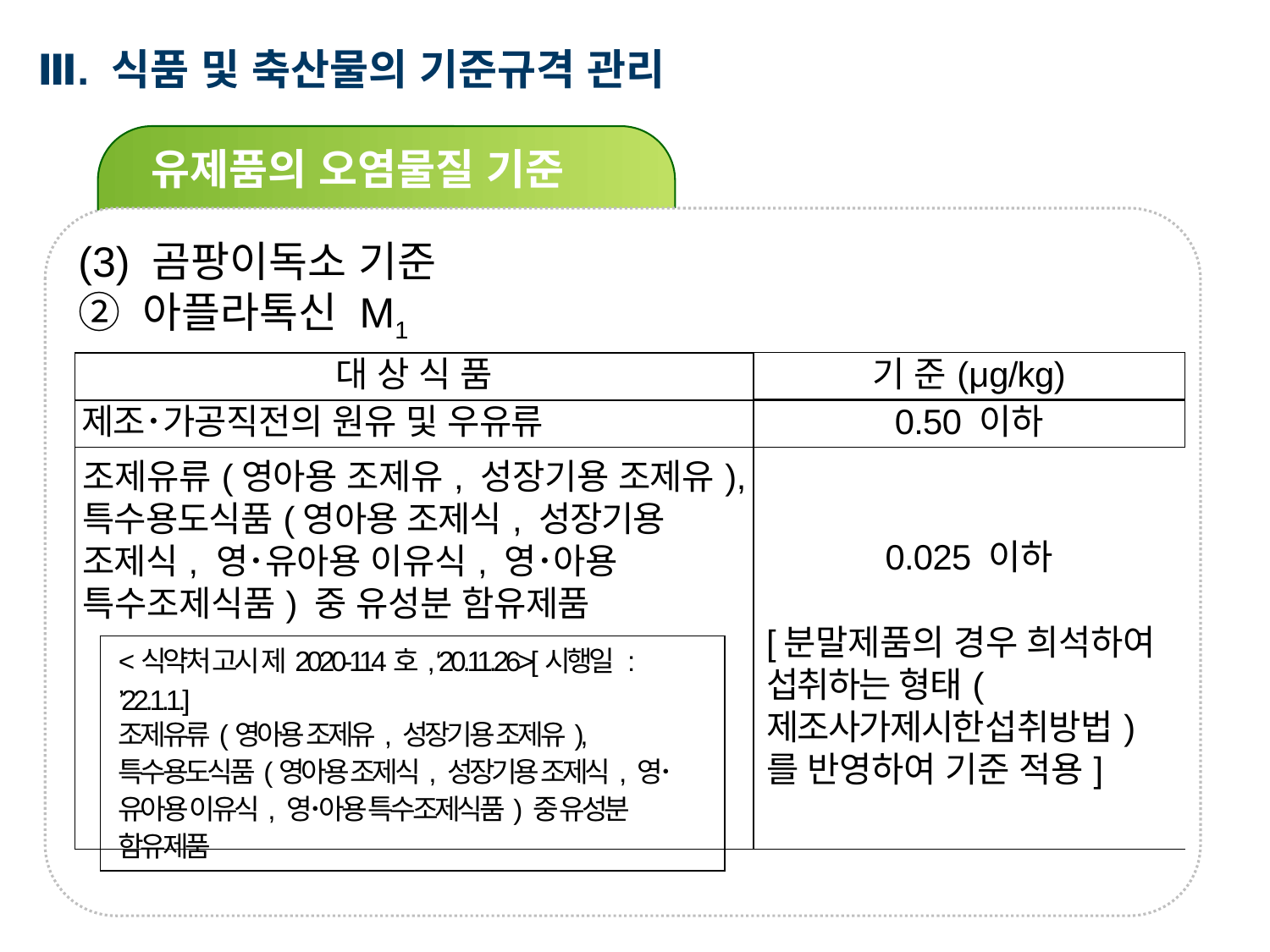

Ⅲ. 식품 및 축산물의 기준규격 관리

유제품의 오염물질 기준
(3) 곰팡이독소 기준
② 아플라톡신 M1

| 대 상 식 품 | 기 준(μg/kg) |
| --- | --- |
| 제조･가공직전의 원유 및 우유류 | 0.50 이하 |
| 조제유류(영아용 조제유, 성장기용 조제유), 특수용도식품(영아용 조제식, 성장기용 조제식, 영･유아용 이유식, 영･아용 특수조제식품) 중 유성분 함유제품 | 0.025 이하 [분말제품의 경우 희석하여 섭취하는 형태(제조사가제시한섭취방법)를 반영하여 기준 적용] |
|  |  |

| <식약처 고시 제2020-114호, ‘20.11.26>[시행일 : ’22.1.1.] 조제유류(영아용 조제유, 성장기용 조제유), 특수용도식품(영아용 조제식, 성장기용 조제식, 영･유아용 이유식, 영･아용 특수조제식품) 중 유성분 함유제품 |
| --- |